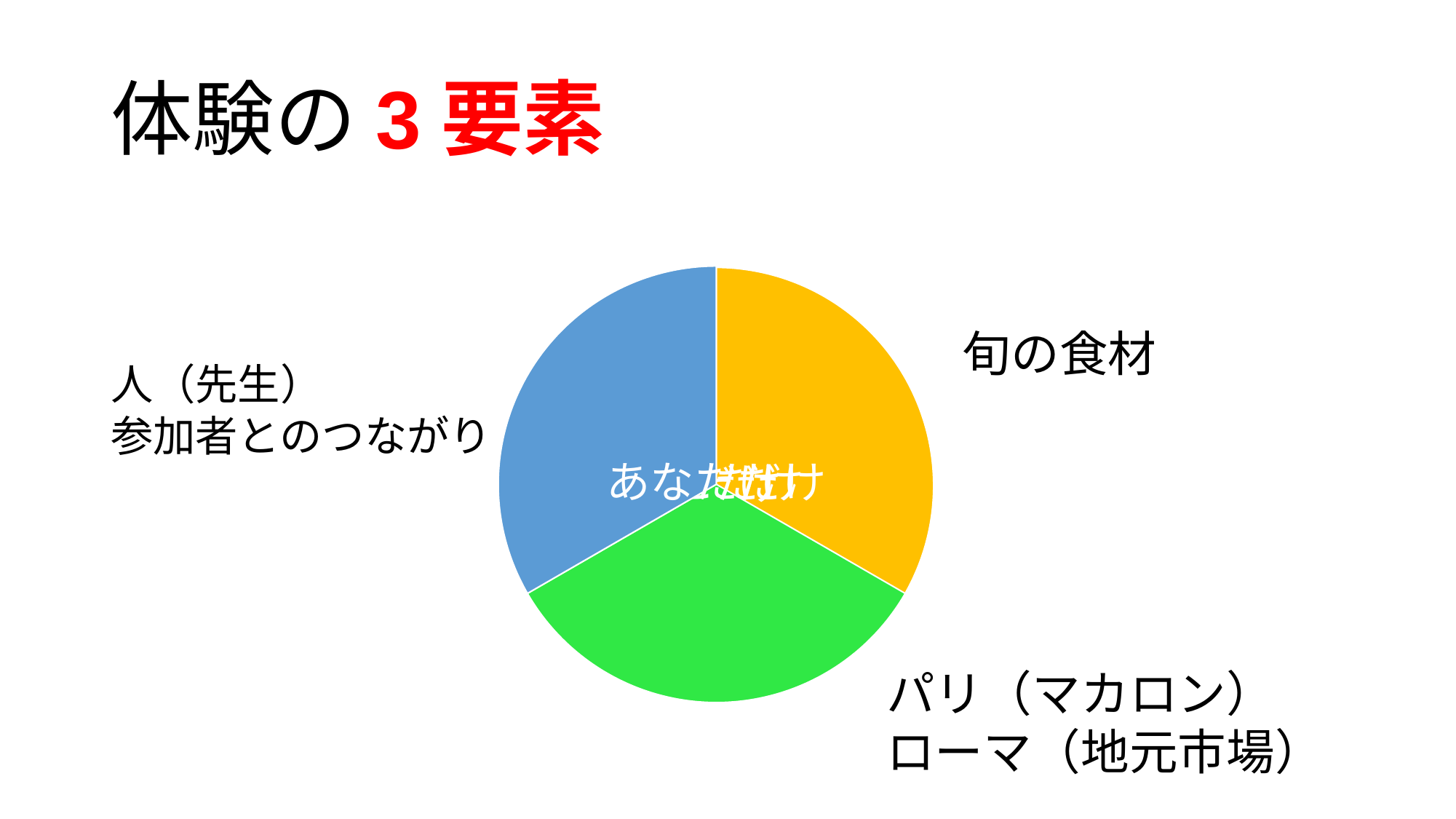

# 体験の3要素
今だけ
ここだけ
あなただけ
旬の食材
人（先生）
参加者とのつながり
パリ（マカロン）
ローマ（地元市場）